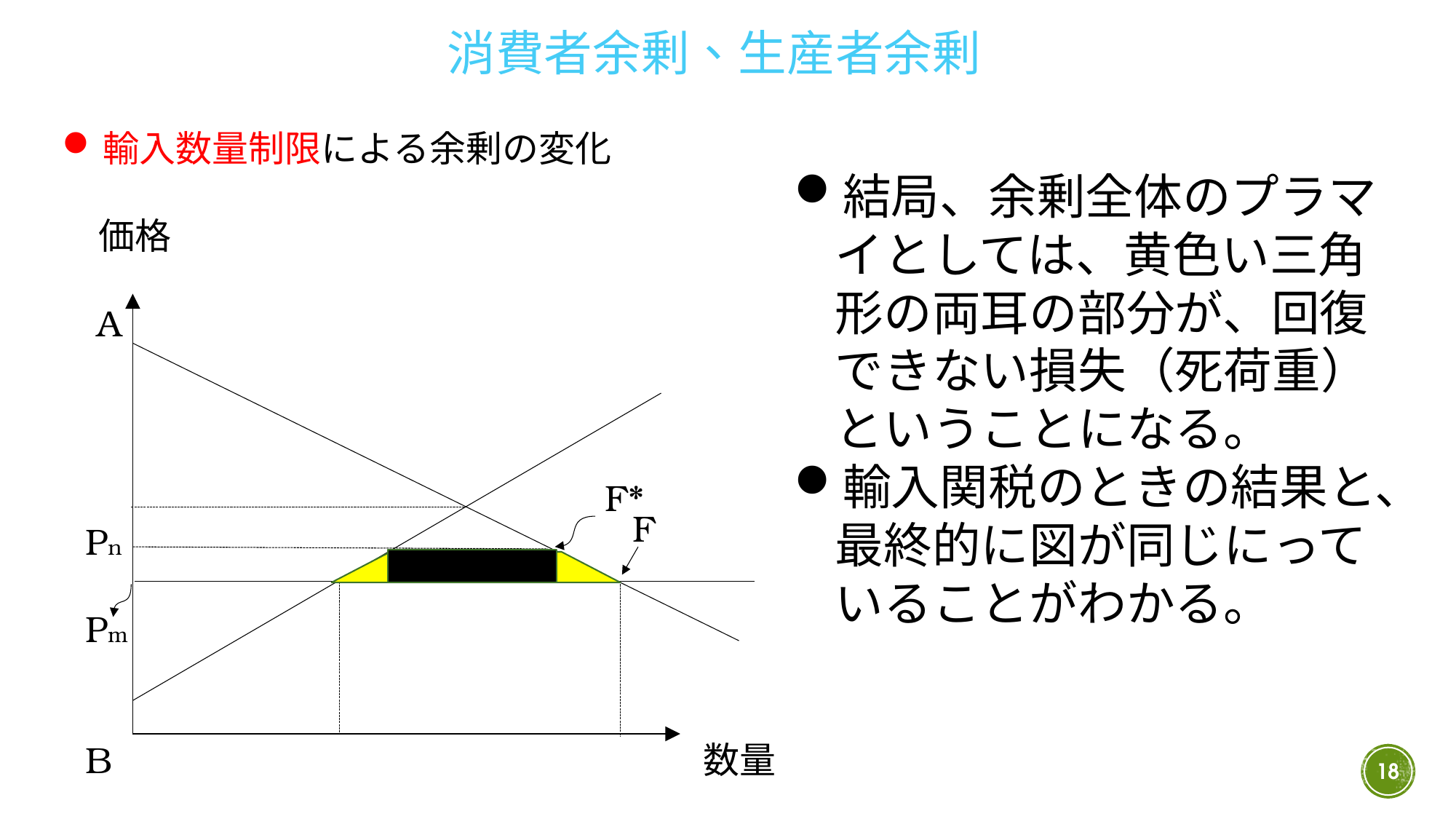

消費者余剰、生産者余剰
輸入数量制限による余剰の変化

　価格

   A

  　　　　　　　　　　　　　　F*
  Pn

  Pm

  B　　　　　　　　　　　　　　　　数量
結局、余剰全体のプラマイとしては、黄色い三角形の両耳の部分が、回復できない損失（死荷重）ということになる。
輸入関税のときの結果と、最終的に図が同じにっていることがわかる。
F

18